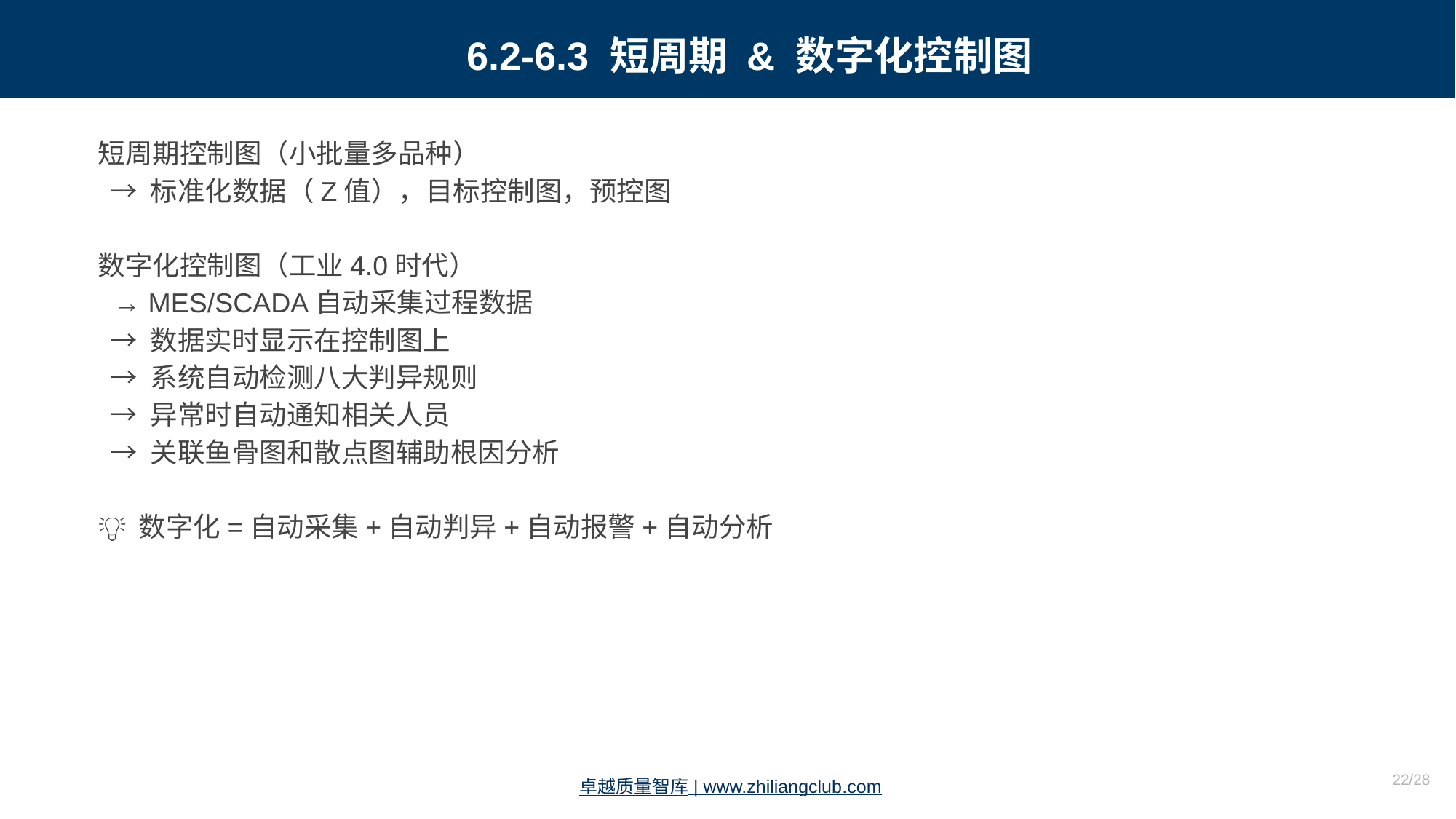

6.2-6.3 短周期 & 数字化控制图
短周期控制图（小批量多品种）
  → 标准化数据（Z值），目标控制图，预控图

数字化控制图（工业4.0时代）
  → MES/SCADA自动采集过程数据
  → 数据实时显示在控制图上
  → 系统自动检测八大判异规则
  → 异常时自动通知相关人员
  → 关联鱼骨图和散点图辅助根因分析

💡 数字化=自动采集+自动判异+自动报警+自动分析
22/28